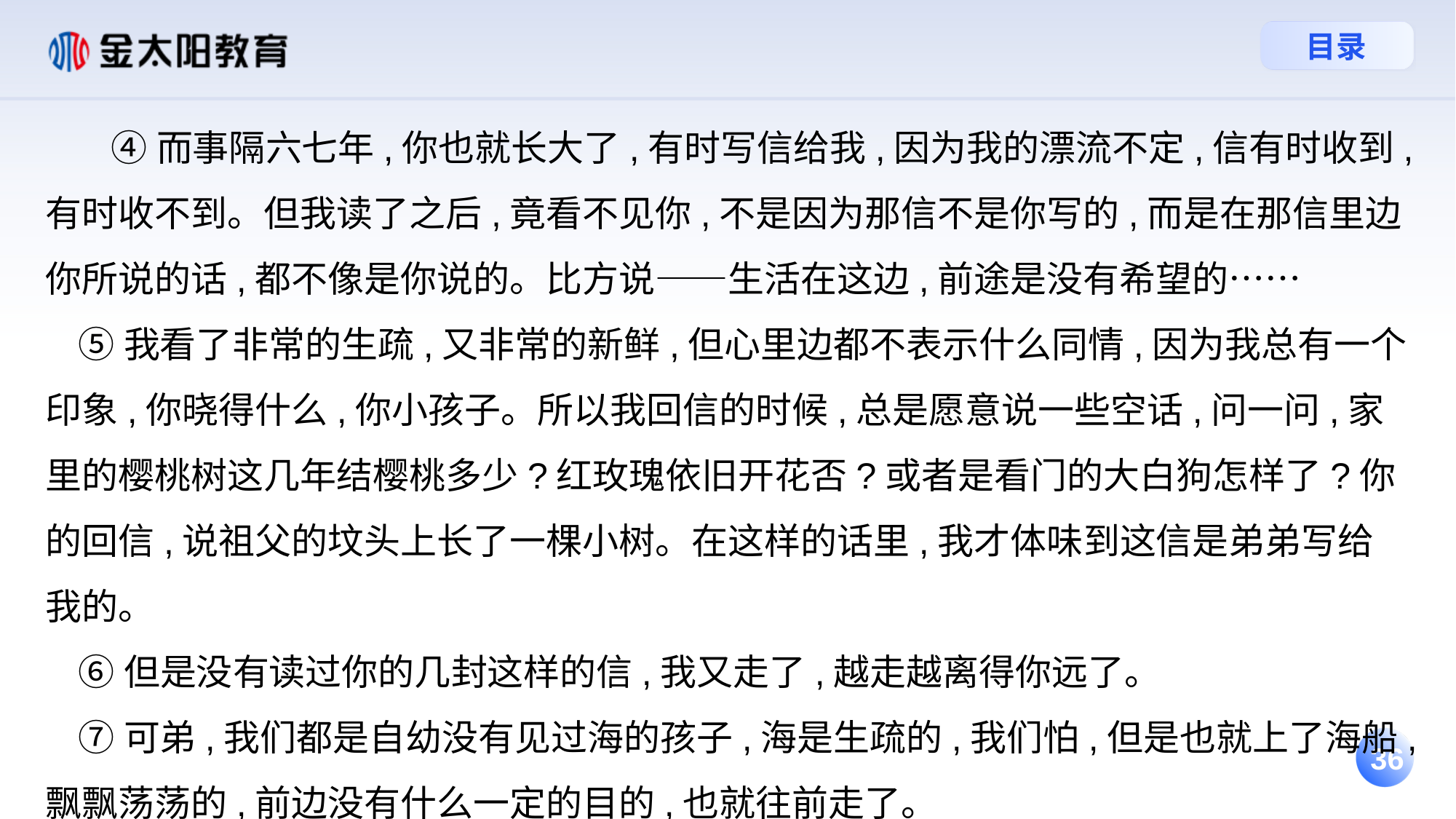

④而事隔六七年,你也就长大了,有时写信给我,因为我的漂流不定,信有时收到,有时收不到。但我读了之后,竟看不见你,不是因为那信不是你写的,而是在那信里边你所说的话,都不像是你说的。比方说——生活在这边,前途是没有希望的……
    ⑤我看了非常的生疏,又非常的新鲜,但心里边都不表示什么同情,因为我总有一个印象,你晓得什么,你小孩子。所以我回信的时候,总是愿意说一些空话,问一问,家里的樱桃树这几年结樱桃多少?红玫瑰依旧开花否?或者是看门的大白狗怎样了?你的回信,说祖父的坟头上长了一棵小树。在这样的话里,我才体味到这信是弟弟写给我的。
    ⑥但是没有读过你的几封这样的信,我又走了,越走越离得你远了。
    ⑦可弟,我们都是自幼没有见过海的孩子,海是生疏的,我们怕,但是也就上了海船,飘飘荡荡的,前边没有什么一定的目的,也就往前走了。